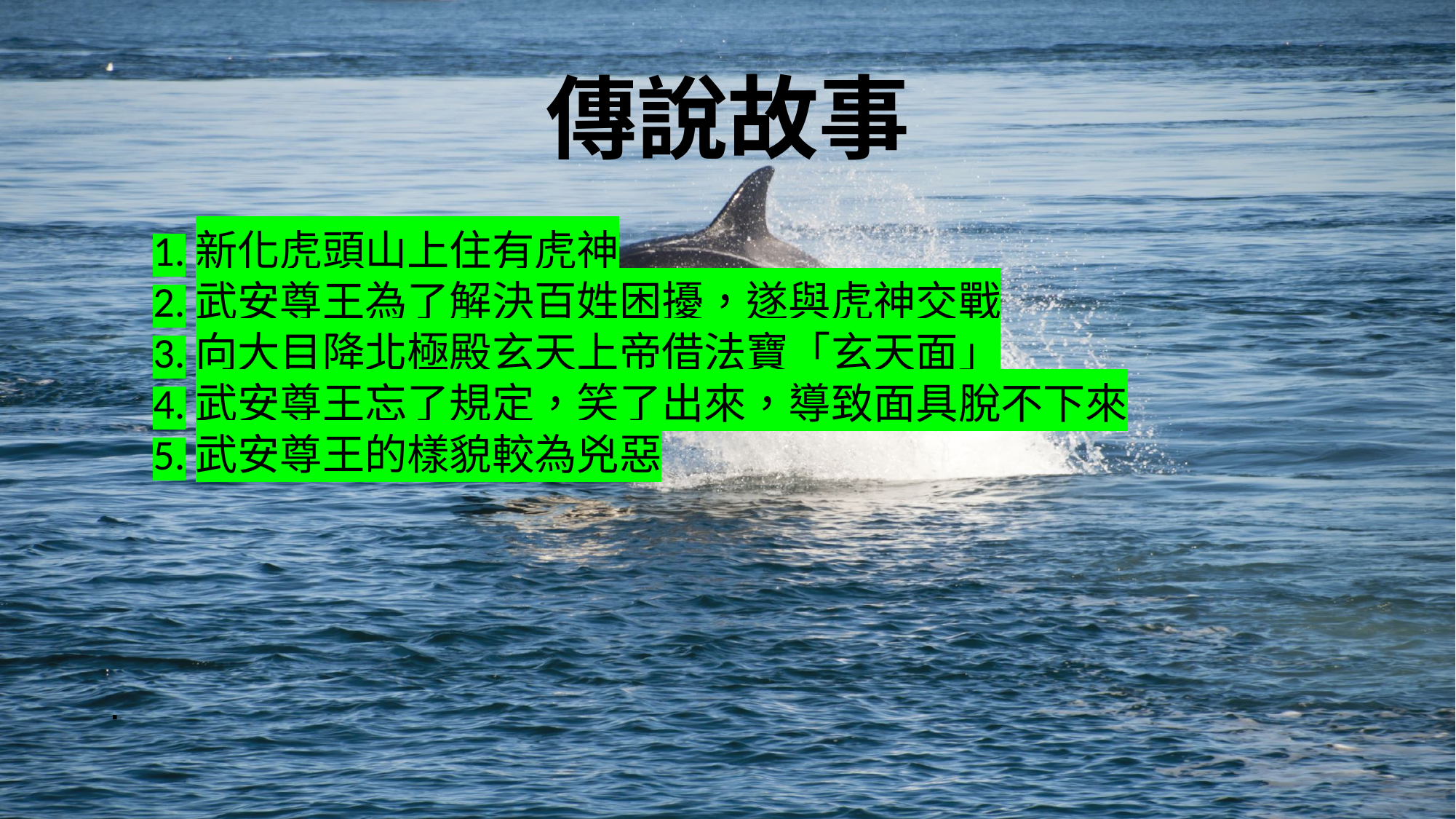

# 傳說故事

.
1.新化虎頭山上住有虎神
2.武安尊王為了解決百姓困擾，遂與虎神交戰
3.向大目降北極殿玄天上帝借法寶「玄天面」
4.武安尊王忘了規定，笑了出來，導致面具脫不下來
5.武安尊王的樣貌較為兇惡